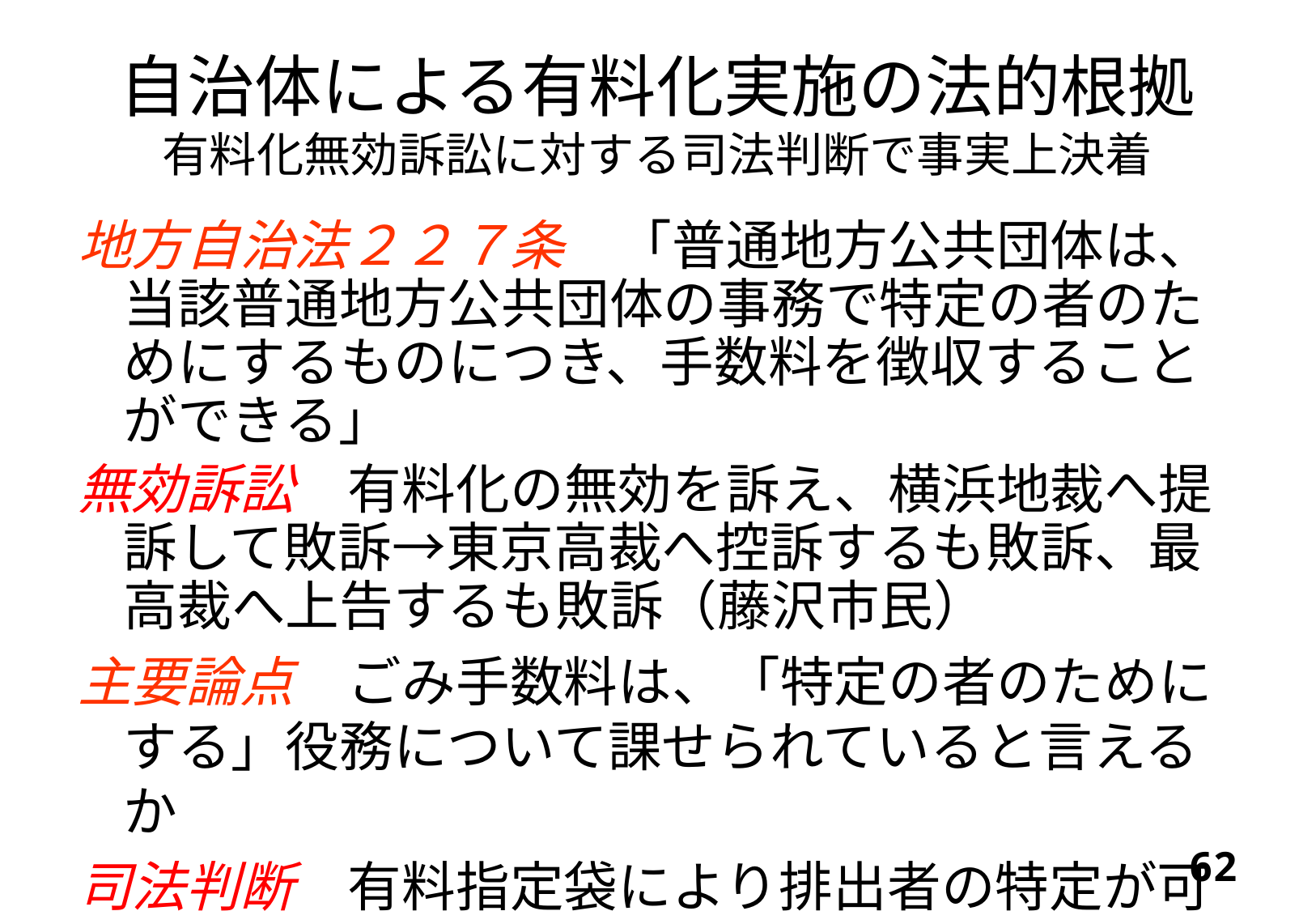

# 自治体による有料化実施の法的根拠 有料化無効訴訟に対する司法判断で事実上決着
地方自治法２２７条　「普通地方公共団体は、当該普通地方公共団体の事務で特定の者のためにするものにつき、手数料を徴収することができる」
無効訴訟　有料化の無効を訴え、横浜地裁へ提訴して敗訴→東京高裁へ控訴するも敗訴、最高裁へ上告するも敗訴（藤沢市民）
主要論点　ごみ手数料は、「特定の者のためにする」役務について課せられていると言えるか
司法判断　有料指定袋により排出者の特定が可能

62